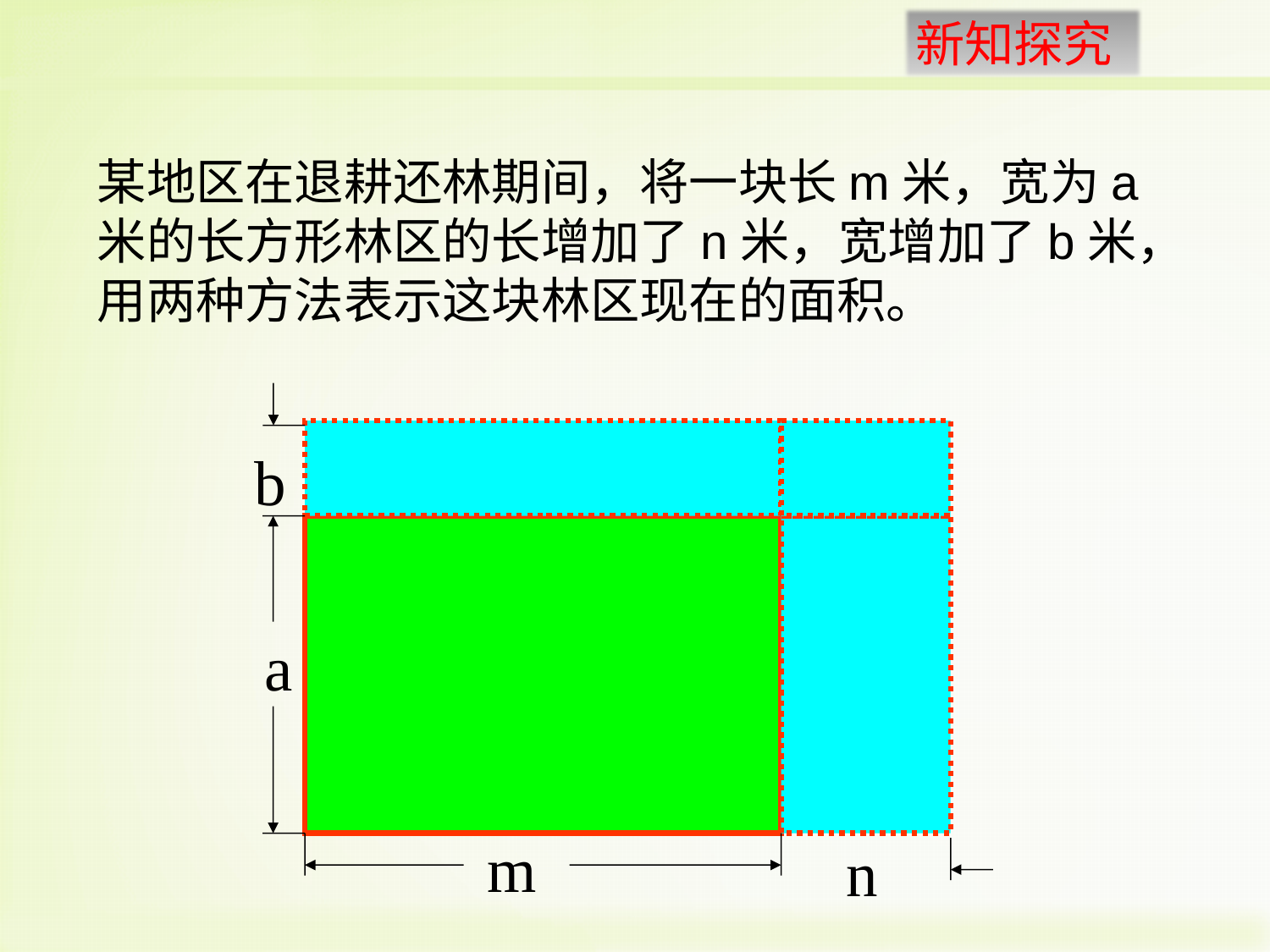

某地区在退耕还林期间，将一块长m米，宽为a米的长方形林区的长增加了n米，宽增加了b米，用两种方法表示这块林区现在的面积。

b
n

a

m